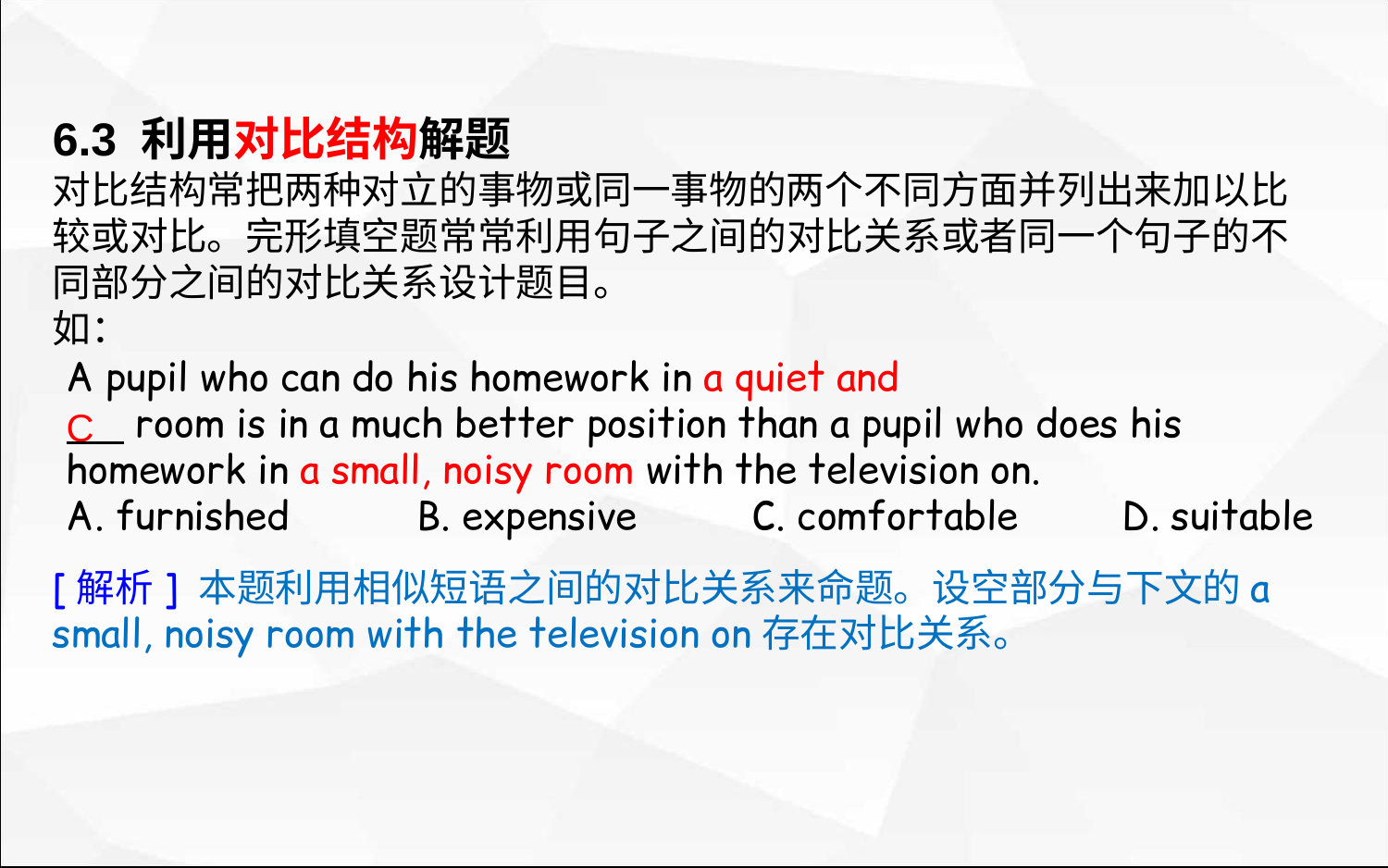

6.3 利用对比结构解题
对比结构常把两种对立的事物或同一事物的两个不同方面并列出来加以比较或对比。完形填空题常常利用句子之间的对比关系或者同一个句子的不同部分之间的对比关系设计题目。
如：

A pupil who can do his homework in a quiet and
      room is in a much better position than a pupil who does his homework in a small, noisy room with the television on.
A. furnished           B. expensive          C. comfortable         D. suitable

C
[解析] 本题利用相似短语之间的对比关系来命题。设空部分与下文的a small, noisy room with the television on存在对比关系。